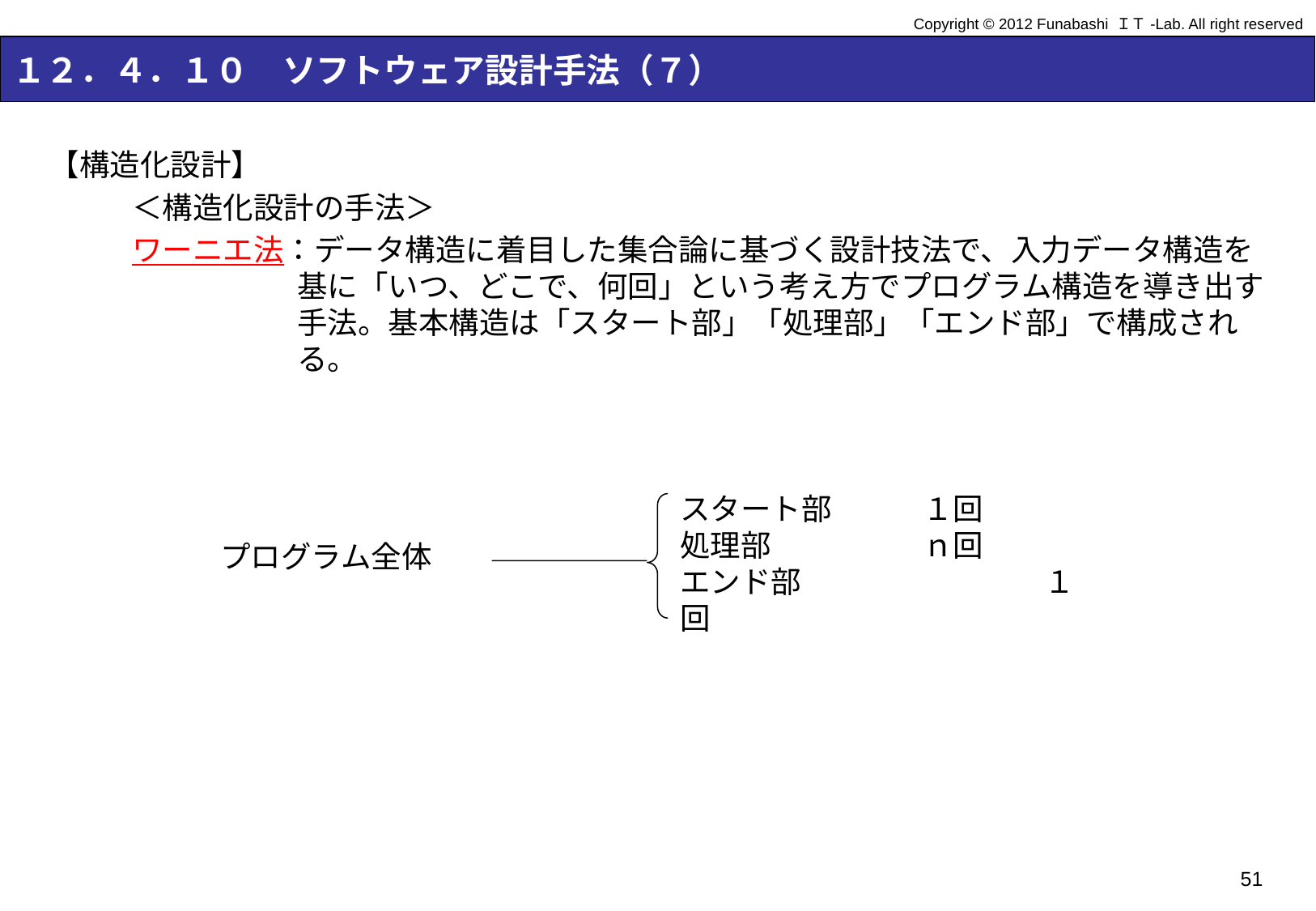

Copyright © 2012 Funabashi ＩＴ-Lab. All right reserved
# １２．４．１０　ソフトウェア設計手法（７）
【構造化設計】
＜構造化設計の手法＞
ワーニエ法：データ構造に着目した集合論に基づく設計技法で、入力データ構造を基に「いつ、どこで、何回」という考え方でプログラム構造を導き出す手法。基本構造は「スタート部」「処理部」「エンド部」で構成される。
スタート部	１回
処理部		ｎ回
エンド部		１回

プログラム全体

51